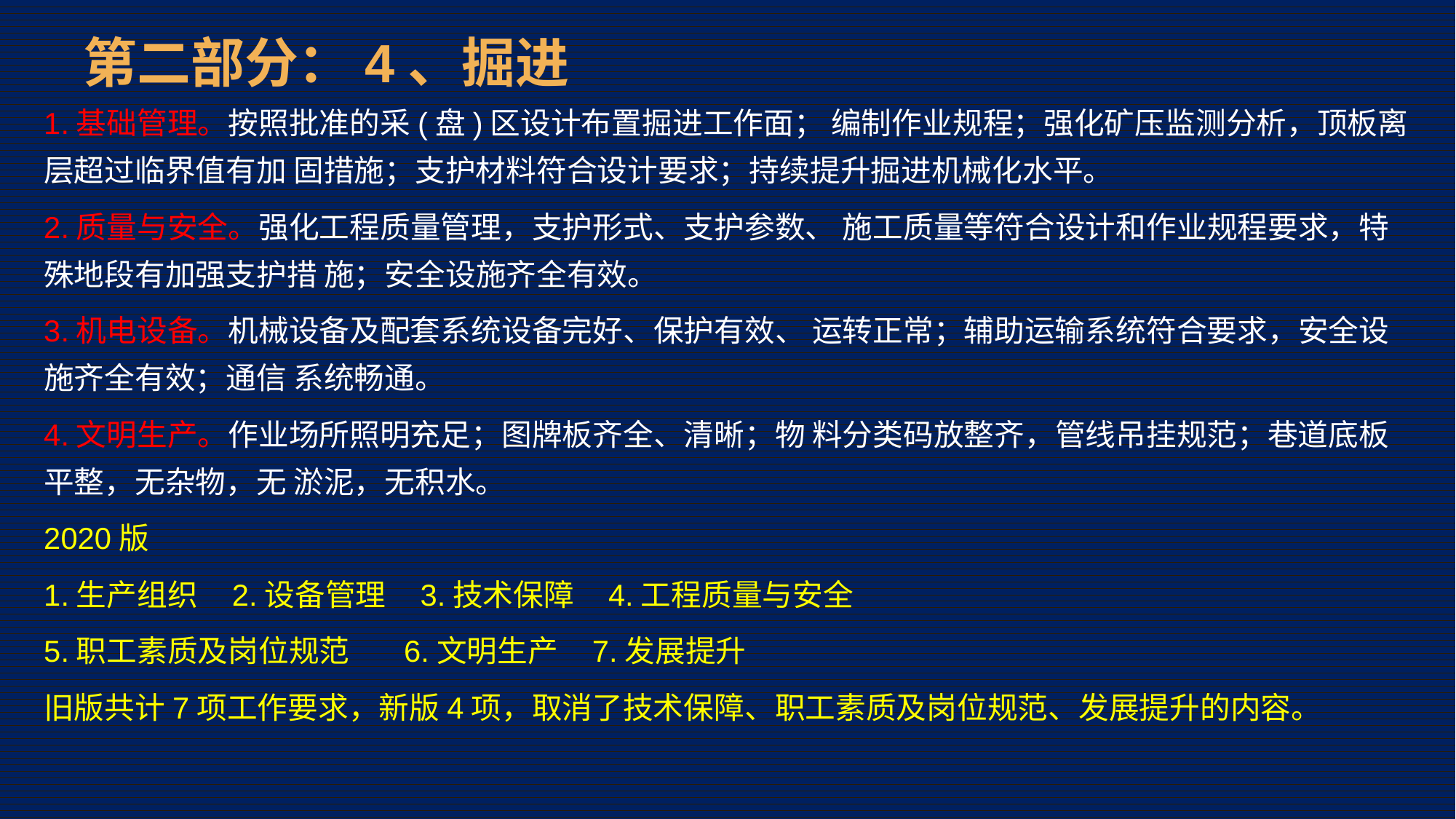

# 第二部分：4、掘进
1.基础管理。按照批准的采(盘)区设计布置掘进工作面； 编制作业规程；强化矿压监测分析，顶板离层超过临界值有加 固措施；支护材料符合设计要求；持续提升掘进机械化水平。
2.质量与安全。强化工程质量管理，支护形式、支护参数、 施工质量等符合设计和作业规程要求，特殊地段有加强支护措 施；安全设施齐全有效。
3.机电设备。机械设备及配套系统设备完好、保护有效、 运转正常；辅助运输系统符合要求，安全设施齐全有效；通信 系统畅通。
4.文明生产。作业场所照明充足；图牌板齐全、清晰；物 料分类码放整齐，管线吊挂规范；巷道底板平整，无杂物，无 淤泥，无积水。
2020版
1.生产组织    2.设备管理    3.技术保障    4.工程质量与安全
5.职工素质及岗位规范       6.文明生产    7.发展提升
旧版共计7项工作要求，新版4项，取消了技术保障、职工素质及岗位规范、发展提升的内容。